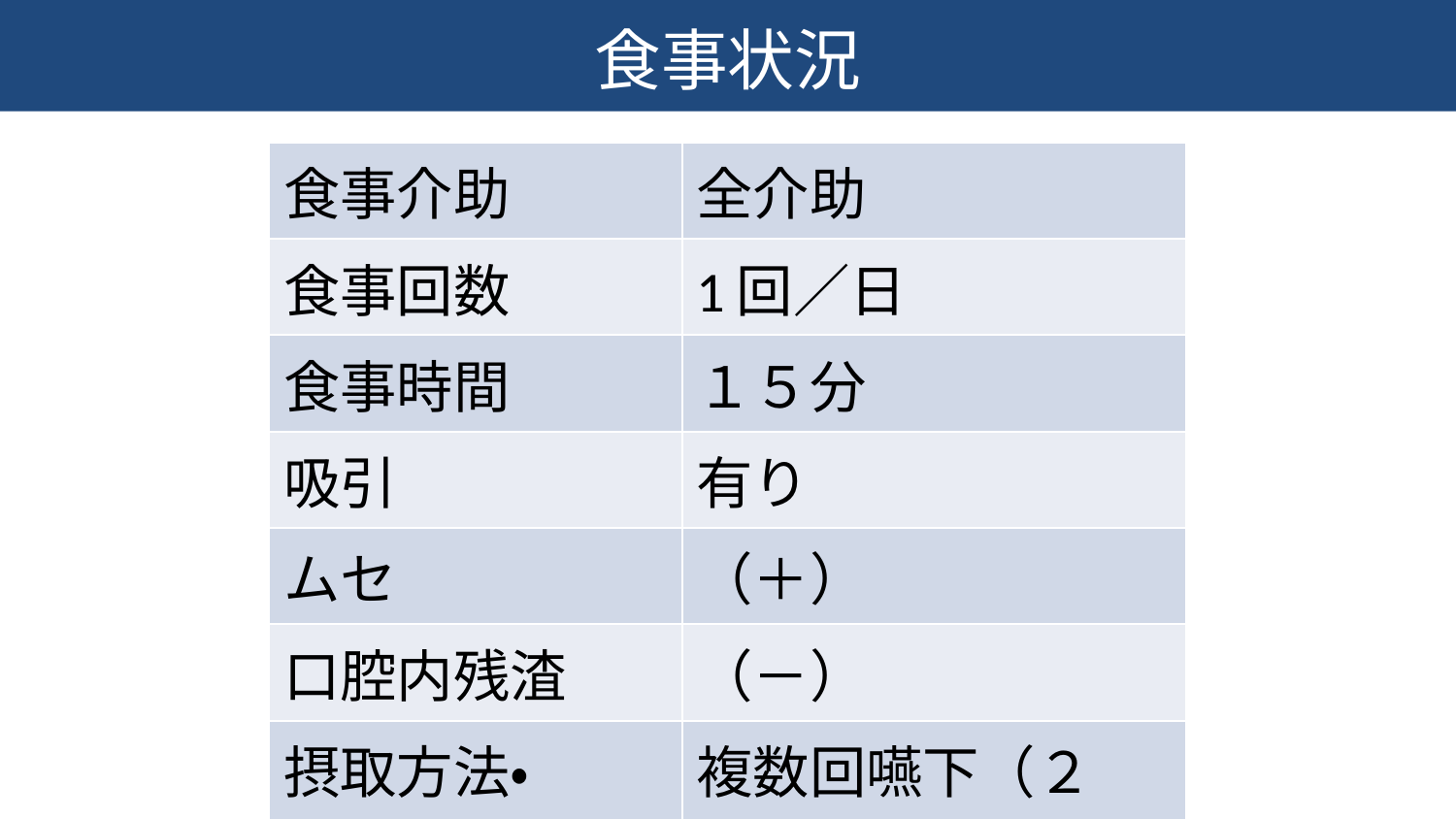

食事状況
| 食事介助 | 全介助 |
| --- | --- |
| 食事回数 | 1回／日 |
| 食事時間 | １５分 |
| 吸引 | 有り |
| ムセ | （＋） |
| 口腔内残渣 | （－） |
| 摂取方法・ 　　　　代償方法 | 複数回嚥下（２回） 頸部回旋法（左） |